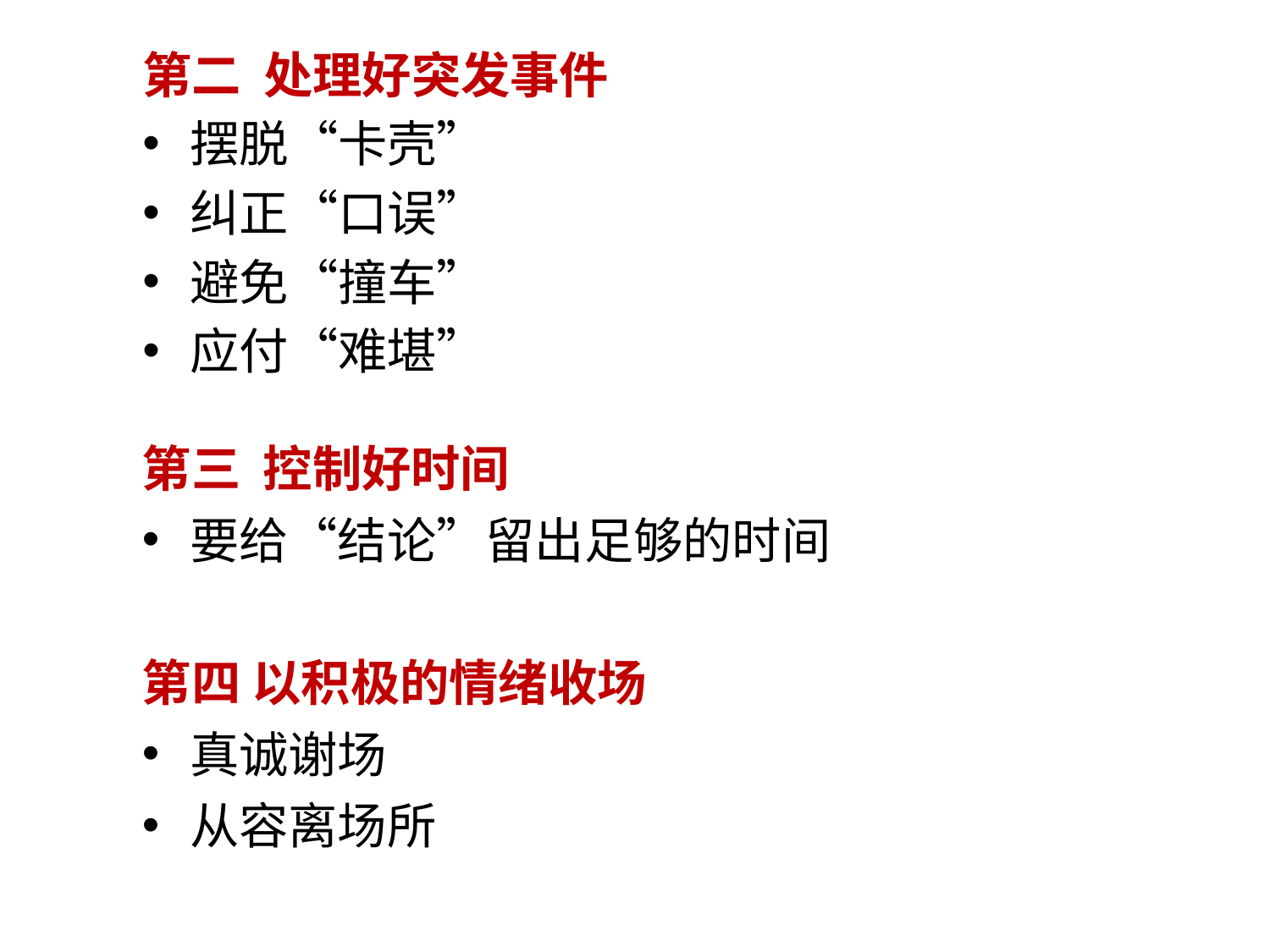

第二  处理好突发事件
摆脱“卡壳”
纠正“口误”
避免“撞车”
应付“难堪”

第三  控制好时间
要给“结论”留出足够的时间

第四 以积极的情绪收场
真诚谢场
从容离场所